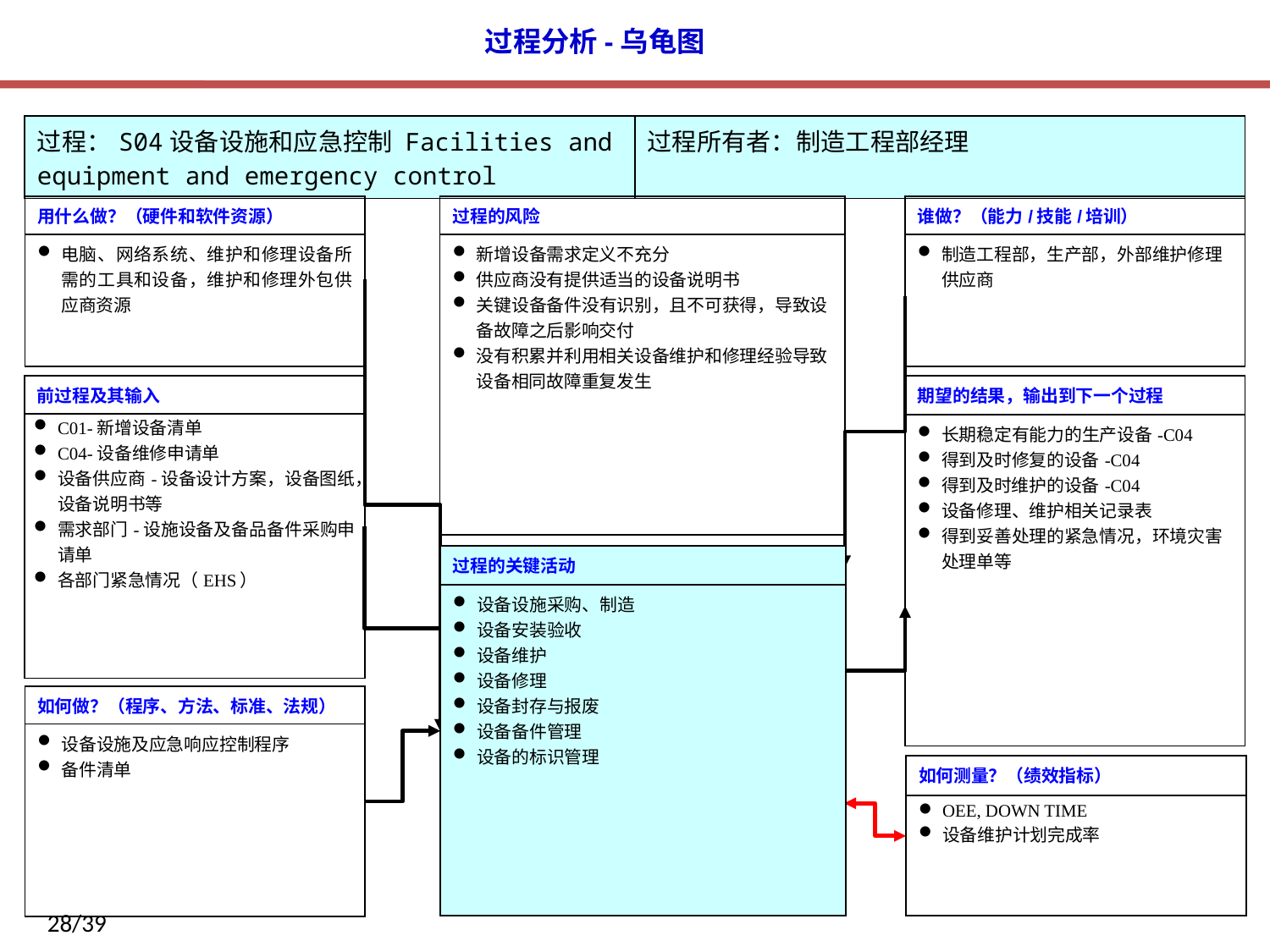

| 过程：S04设备设施和应急控制 Facilities and equipment and emergency control | 过程所有者：制造工程部经理 |
| --- | --- |
| 用什么做？（硬件和软件资源） |
| --- |
| 电脑、网络系统、维护和修理设备所需的工具和设备，维护和修理外包供应商资源 |
| 过程的风险 |
| --- |
| 新增设备需求定义不充分 供应商没有提供适当的设备说明书 关键设备备件没有识别，且不可获得，导致设备故障之后影响交付 没有积累并利用相关设备维护和修理经验导致设备相同故障重复发生 |
| 谁做？（能力/技能/培训） |
| --- |
| 制造工程部，生产部，外部维护修理供应商 |
| 前过程及其输入 |
| --- |
| C01-新增设备清单 C04-设备维修申请单 设备供应商-设备设计方案，设备图纸，设备说明书等 需求部门-设施设备及备品备件采购申请单 各部门紧急情况（EHS） |
| 期望的结果，输出到下一个过程 |
| --- |
| 长期稳定有能力的生产设备-C04 得到及时修复的设备-C04 得到及时维护的设备-C04 设备修理、维护相关记录表 得到妥善处理的紧急情况，环境灾害处理单等 |
| 过程的关键活动 |
| --- |
| 设备设施采购、制造 设备安装验收 设备维护 设备修理 设备封存与报废 设备备件管理 设备的标识管理 |
| 如何做？（程序、方法、标准、法规） |
| --- |
| 设备设施及应急响应控制程序 备件清单 |
| 如何测量？（绩效指标） |
| --- |
| OEE, DOWN TIME 设备维护计划完成率 |
28/39